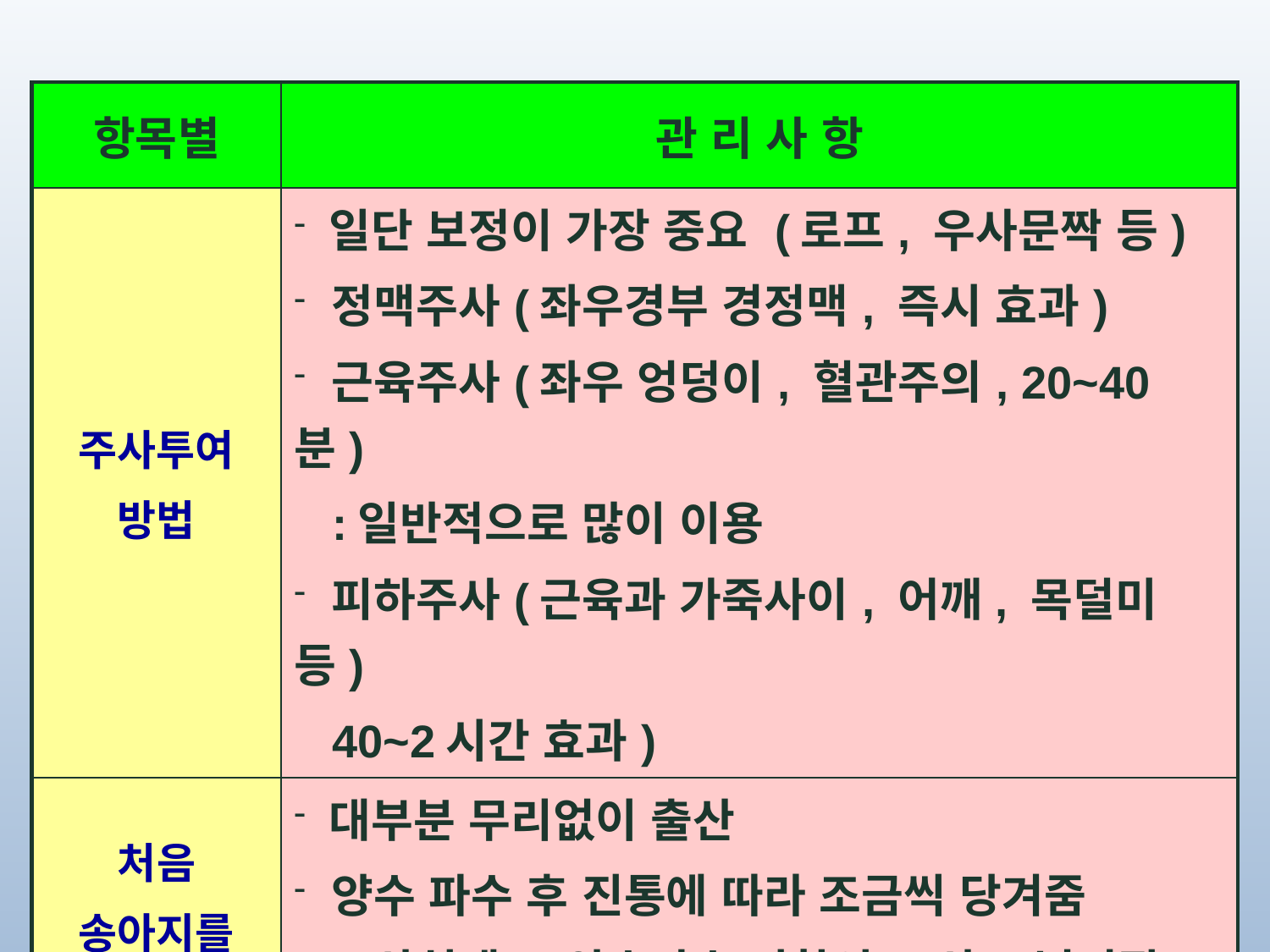

| 항목별 | 관 리 사 항 |
| --- | --- |
| 주사투여 방법 | 일단 보정이 가장 중요 (로프, 우사문짝 등) 정맥주사(좌우경부 경정맥, 즉시 효과) 근육주사(좌우 엉덩이, 혈관주의, 20~40분) :일반적으로 많이 이용 피하주사(근육과 가죽사이, 어깨, 목덜미 등) 40~2시간 효과) |
| 처음 송아지를 받을 때 | 대부분 무리없이 출산 양수 파수 후 진통에 따라 조금씩 당겨줌 조산실패 : 양수파수 미확인, 산도 넓어짐 1~2시간 후 초유섭취 확인 (기본관리 완료) |